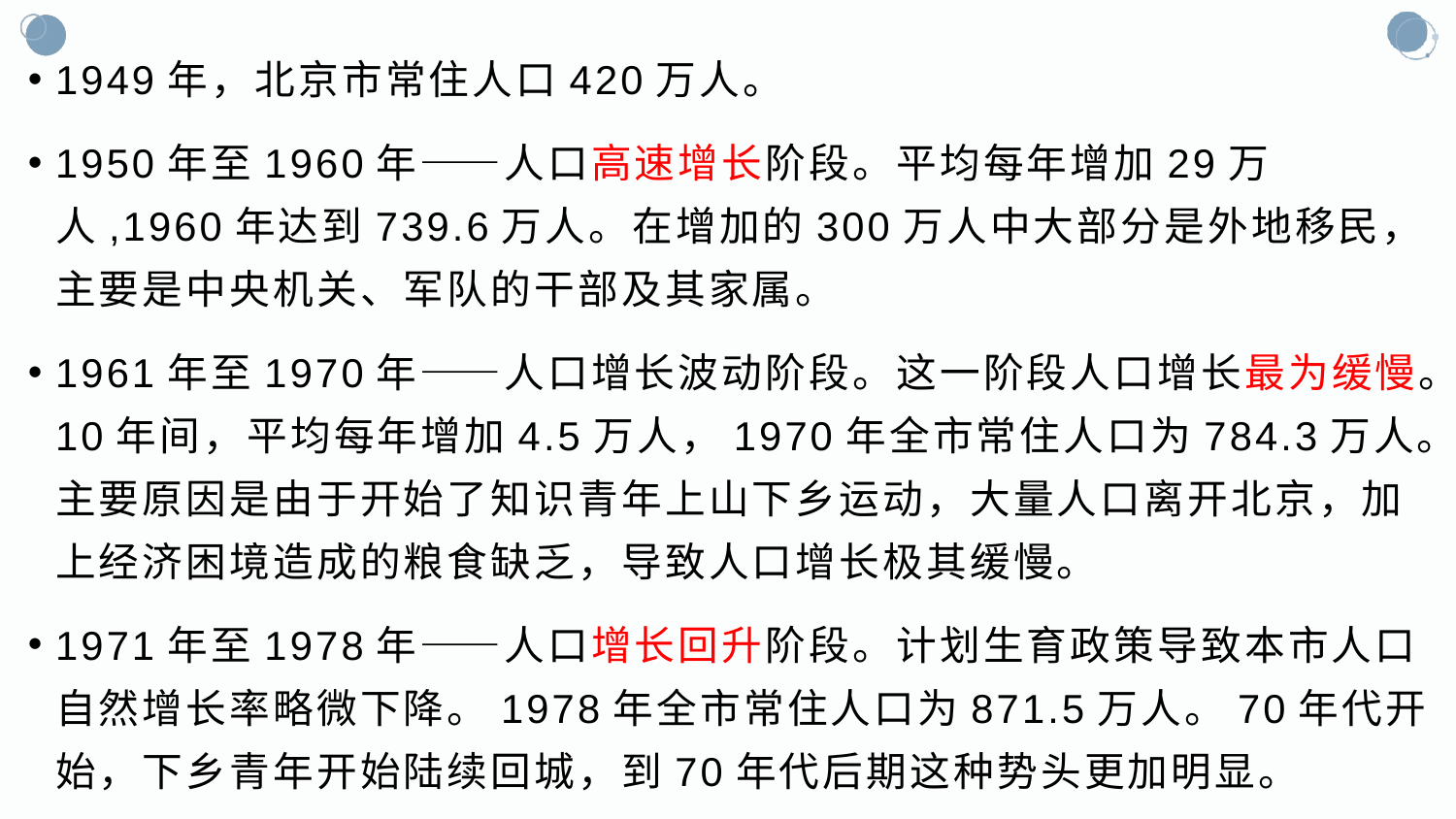

1949年，北京市常住人口420万人。
1950年至1960年——人口高速增长阶段。平均每年增加29万人,1960年达到739.6万人。在增加的300万人中大部分是外地移民，主要是中央机关、军队的干部及其家属。
1961年至1970年——人口增长波动阶段。这一阶段人口增长最为缓慢。10年间，平均每年增加4.5万人，1970年全市常住人口为784.3万人。主要原因是由于开始了知识青年上山下乡运动，大量人口离开北京，加上经济困境造成的粮食缺乏，导致人口增长极其缓慢。
1971年至1978年——人口增长回升阶段。计划生育政策导致本市人口自然增长率略微下降。1978年全市常住人口为871.5万人。70年代开始，下乡青年开始陆续回城，到70年代后期这种势头更加明显。